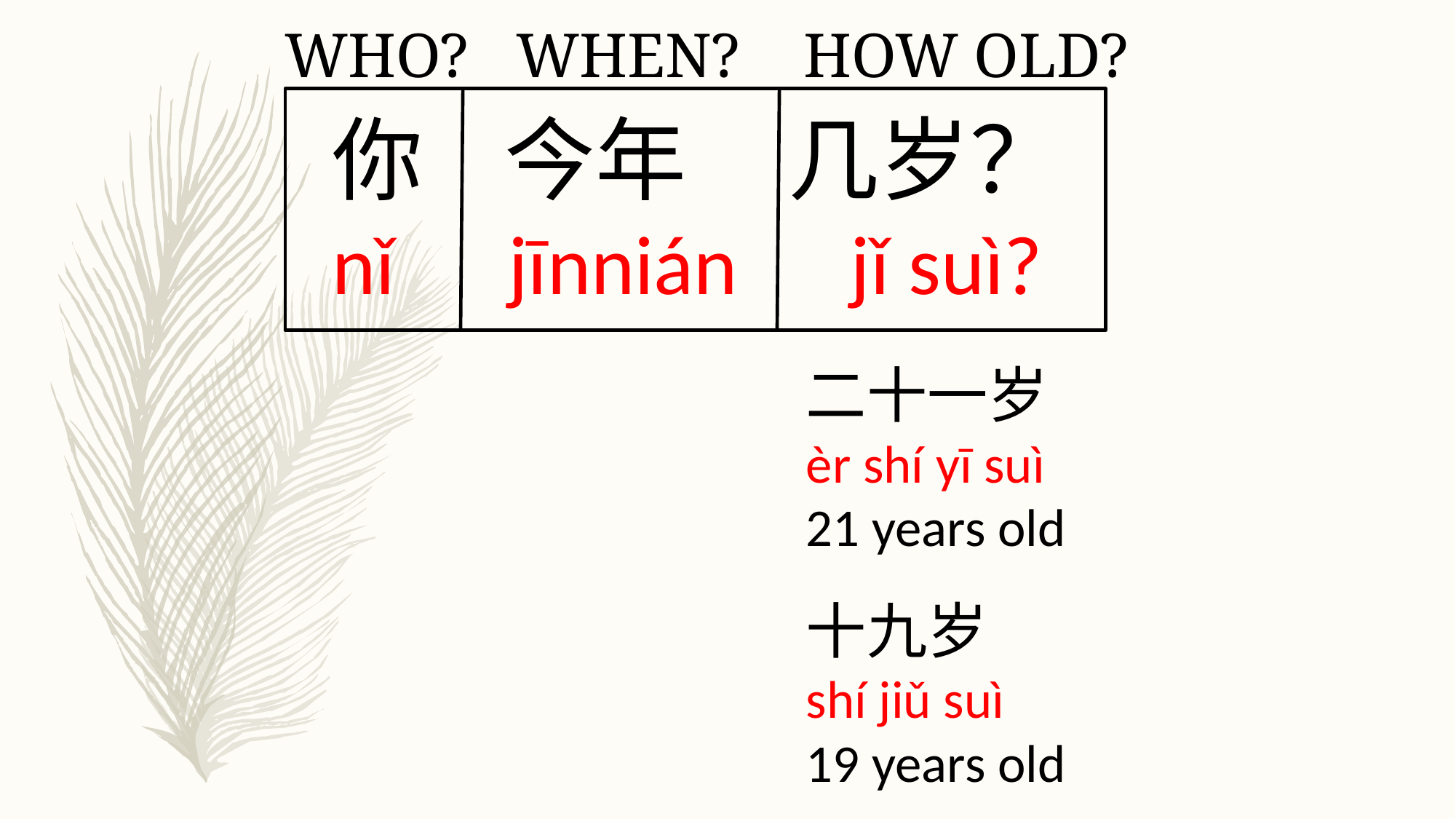

WHO?   WHEN?    HOW OLD?

你    今年     几岁？
nǐ      jīnnián      jǐ suì?
二十一岁
èr shí yī suì
21 years old
十九岁
shí jiǔ suì
19 years old